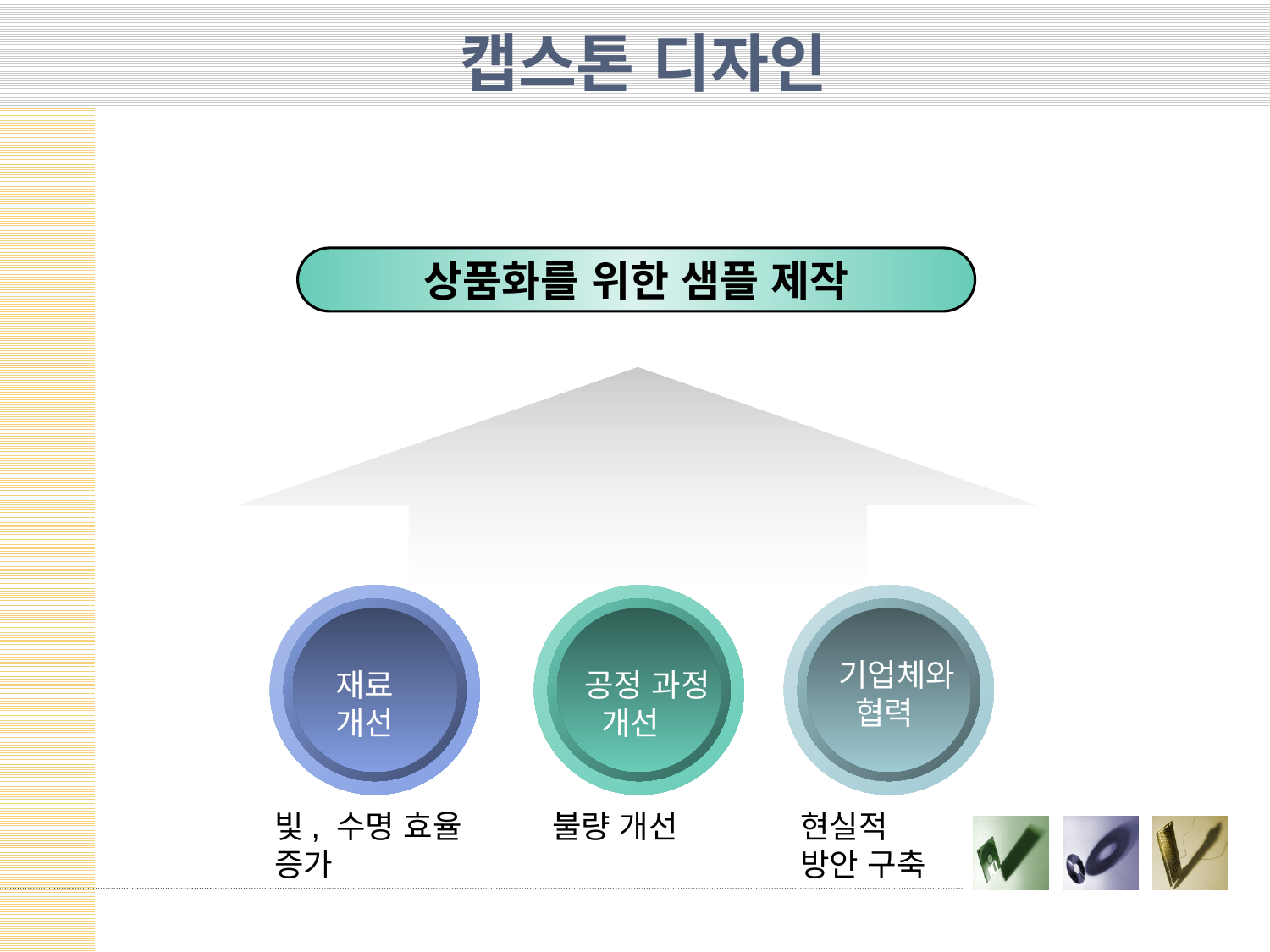

# 캡스톤 디자인
상품화를 위한 샘플 제작

기업체와
 협력
재료 개선
공정 과정
 개선
빛, 수명 효율 증가
불량 개선
현실적
방안 구축